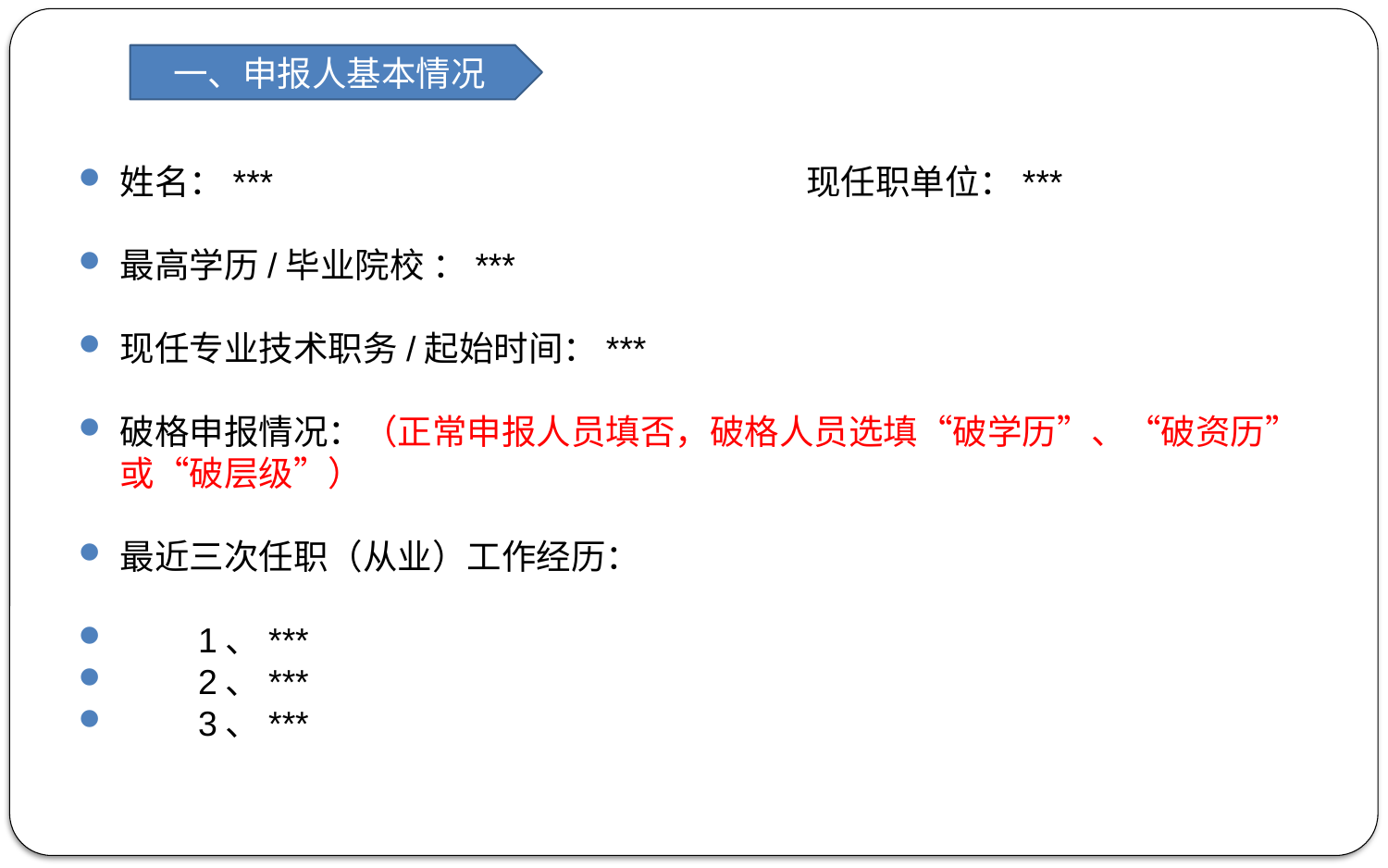

一、申报人基本情况
姓名：***                                                      现任职单位：***

最高学历/毕业院校 ：***

现任专业技术职务/起始时间：***

破格申报情况：（正常申报人员填否，破格人员选填“破学历”、“破资历”或“破层级”）

最近三次任职（从业）工作经历：

        1、***
        2、***
        3、***